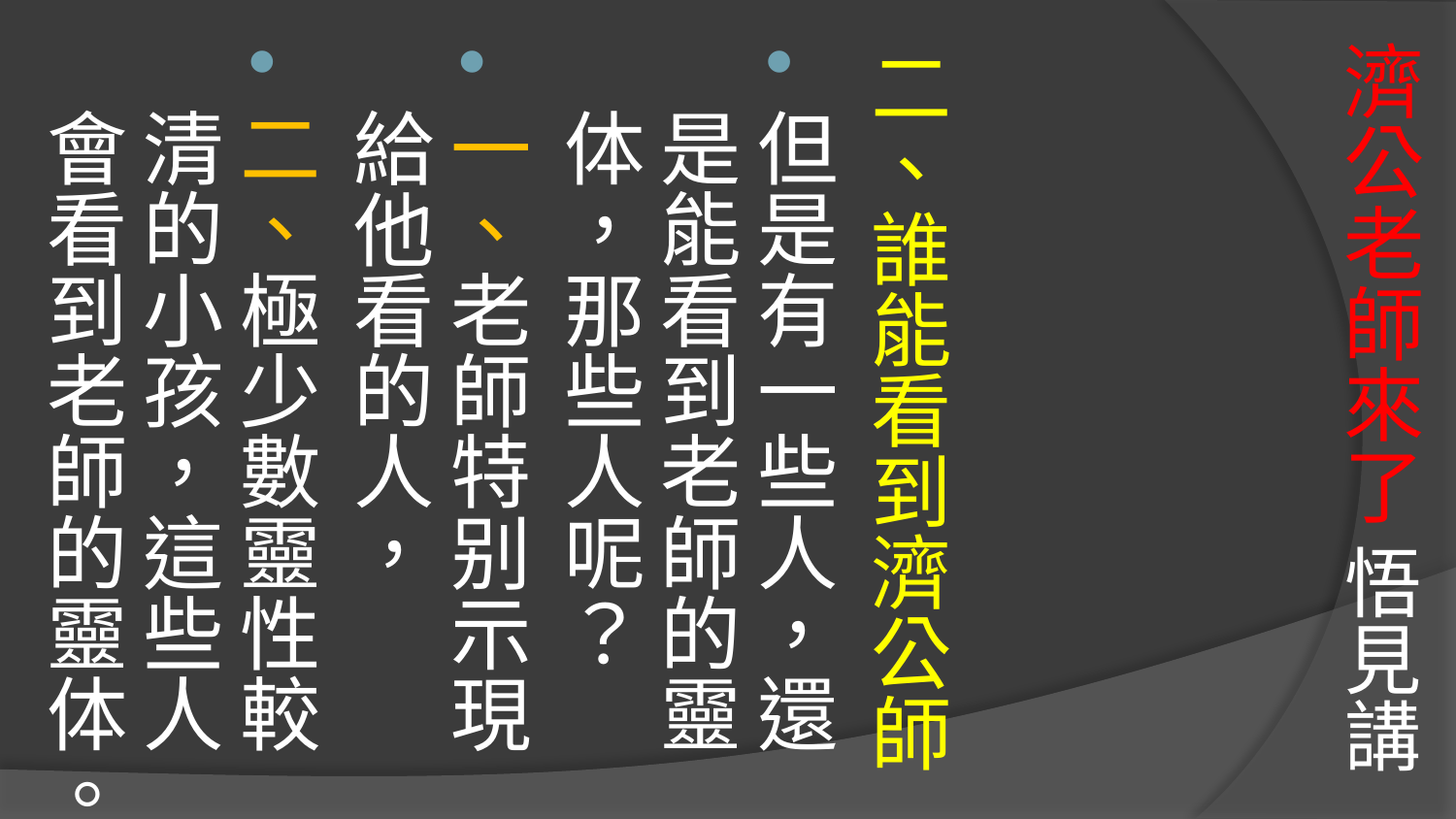

# 濟公老師來了 悟見講
二、誰能看到濟公師
但是有一些人，還是能看到老師的靈体，那些人呢？
一、老師特别示現給他看的人，
二、極少數靈性較清的小孩，這些人會看到老師的靈体。